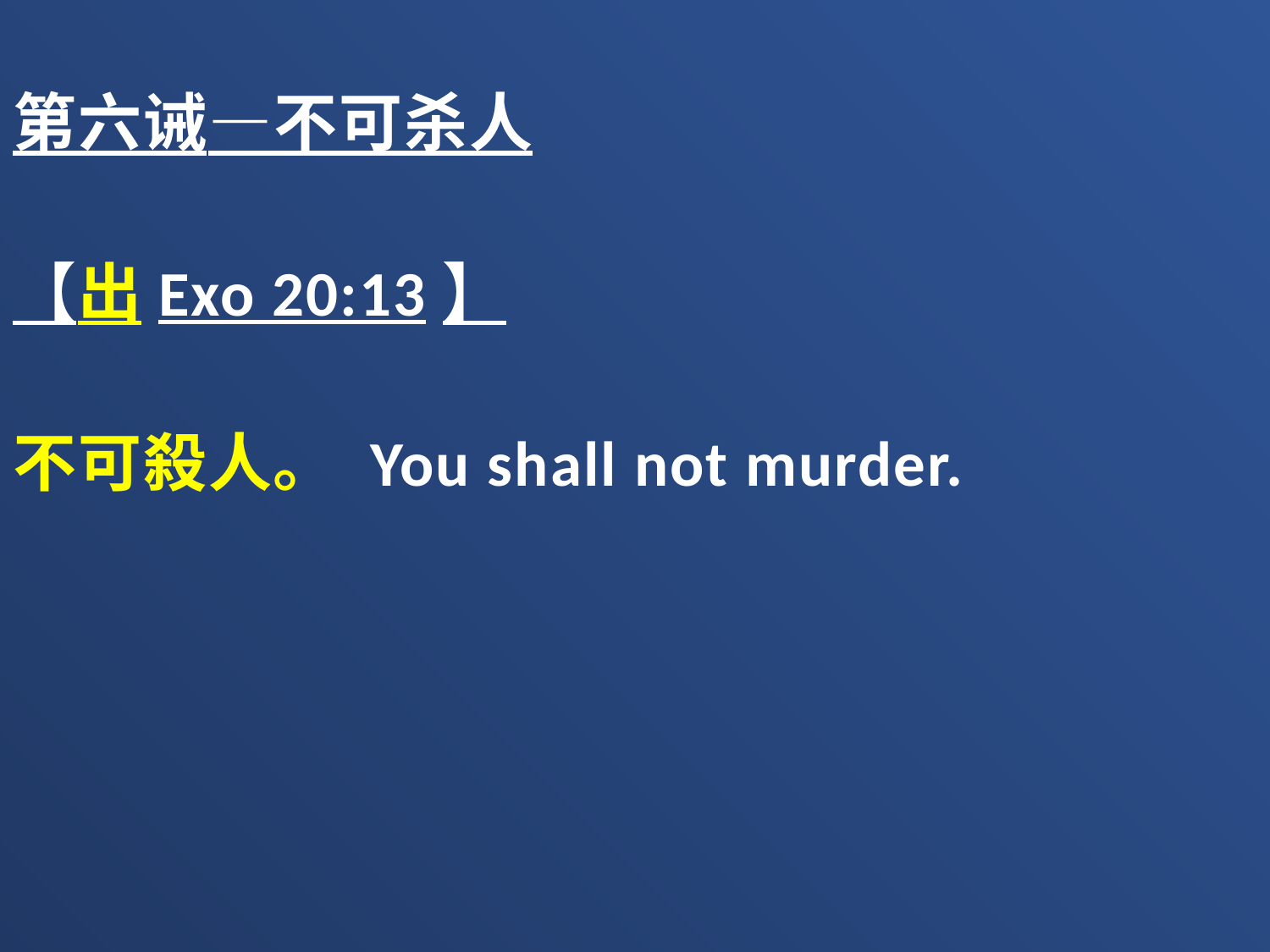

第六诫—不可杀人
【出Exo 20:13】
不可殺人。 You shall not murder.